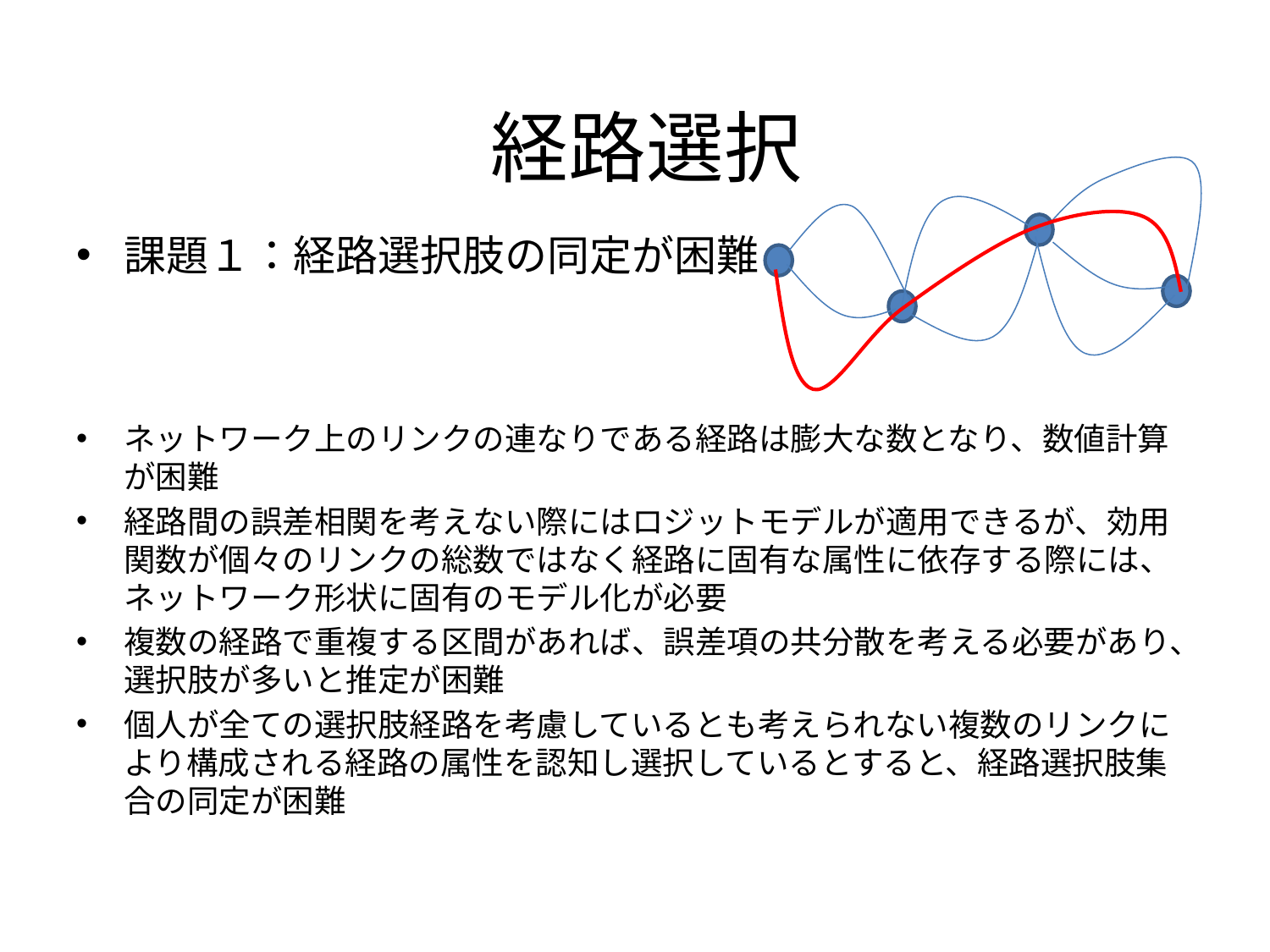

# 経路選択

課題１：経路選択肢の同定が困難

ネットワーク上のリンクの連なりである経路は膨大な数となり、数値計算が困難
経路間の誤差相関を考えない際にはロジットモデルが適用できるが、効用関数が個々のリンクの総数ではなく経路に固有な属性に依存する際には、ネットワーク形状に固有のモデル化が必要
複数の経路で重複する区間があれば、誤差項の共分散を考える必要があり、選択肢が多いと推定が困難
個人が全ての選択肢経路を考慮しているとも考えられない複数のリンクにより構成される経路の属性を認知し選択しているとすると、経路選択肢集合の同定が困難